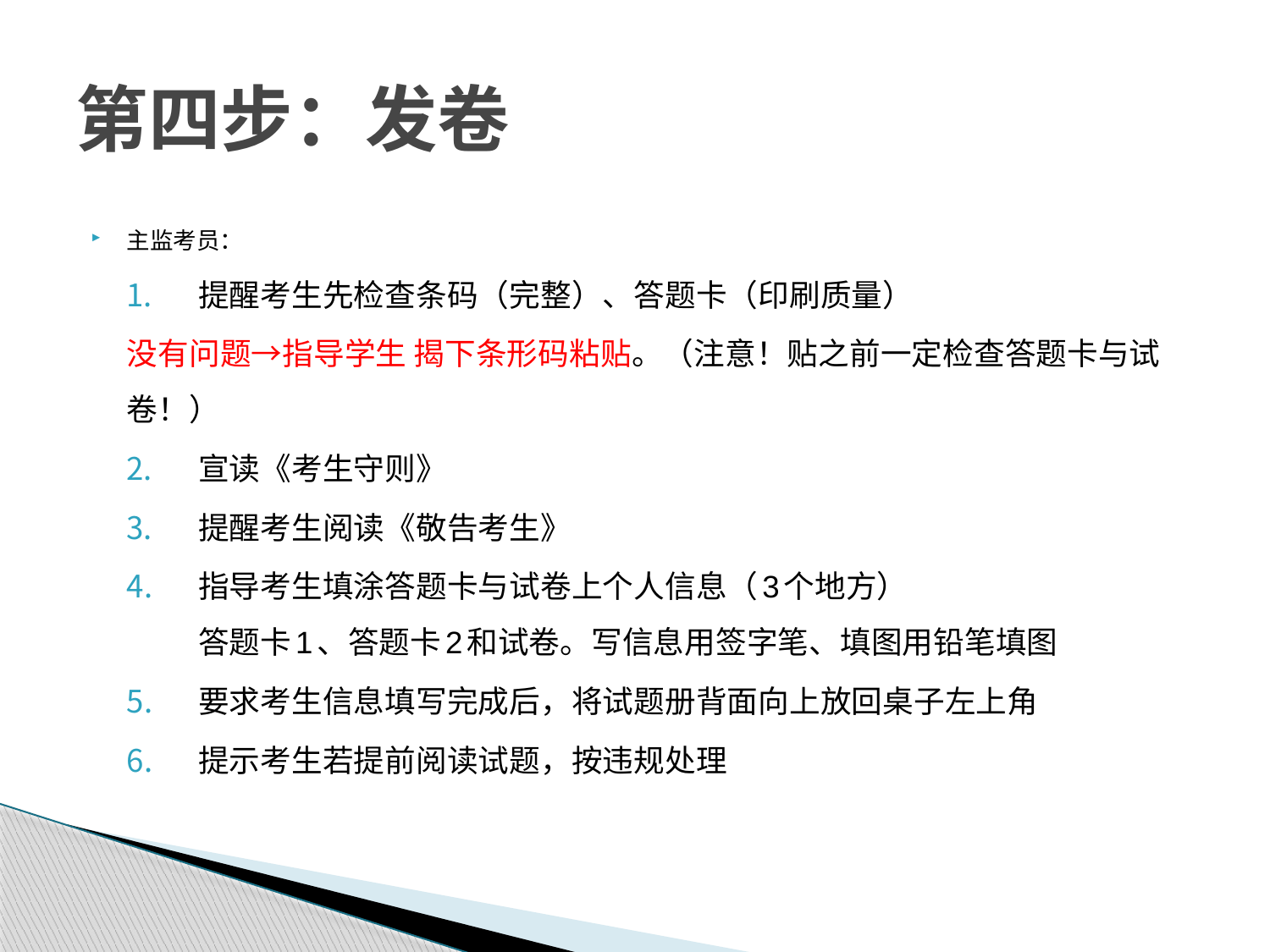

# 第四步：发卷
主监考员：
提醒考生先检查条码（完整）、答题卡（印刷质量）
没有问题→指导学生 揭下条形码粘贴。（注意！贴之前一定检查答题卡与试卷！）
宣读《考生守则》
提醒考生阅读《敬告考生》
指导考生填涂答题卡与试卷上个人信息（3个地方）
答题卡1、答题卡2和试卷。写信息用签字笔、填图用铅笔填图
要求考生信息填写完成后，将试题册背面向上放回桌子左上角
提示考生若提前阅读试题，按违规处理